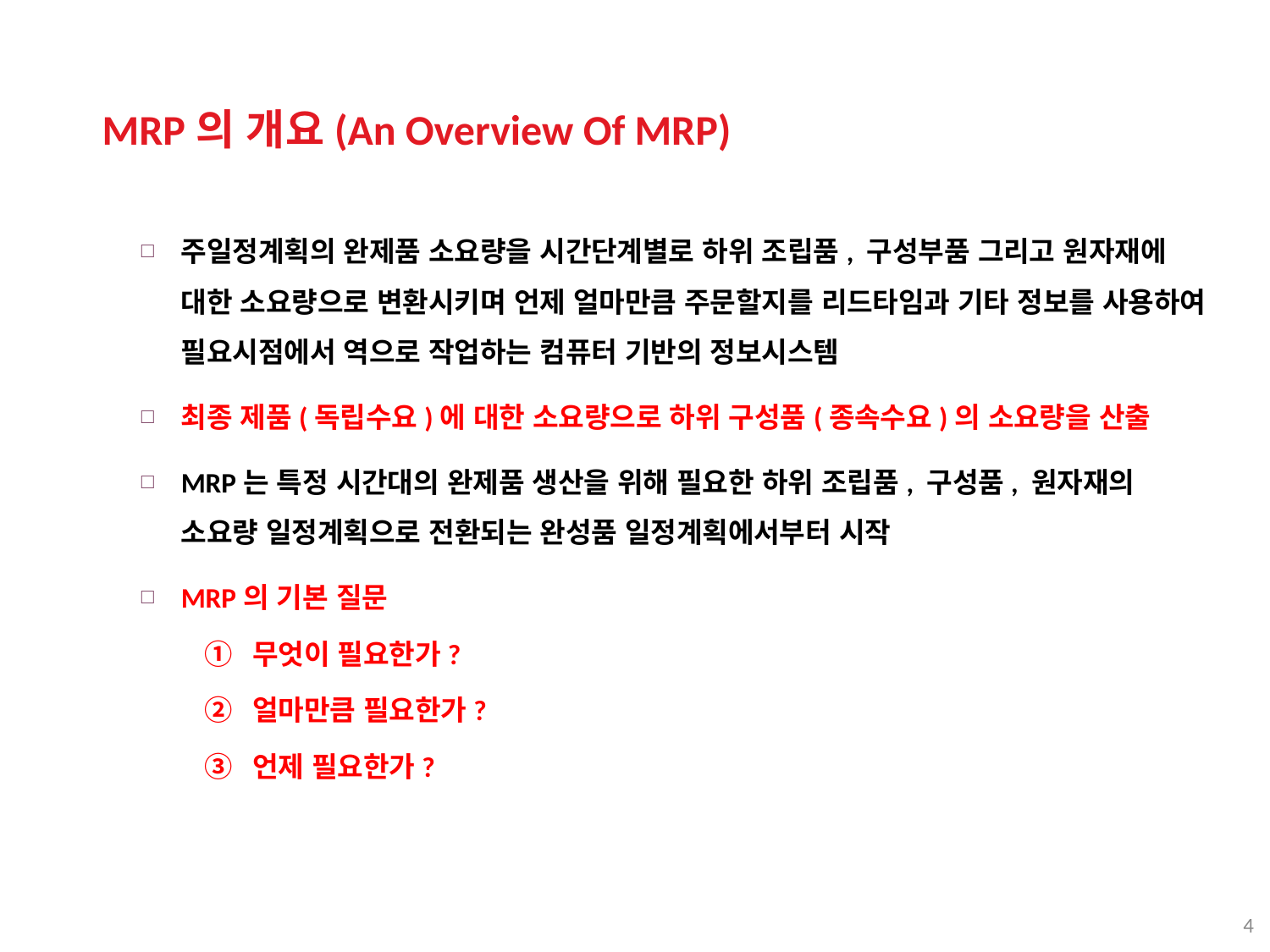

MRP의 개요(An Overview Of MRP)
주일정계획의 완제품 소요량을 시간단계별로 하위 조립품, 구성부품 그리고 원자재에 대한 소요량으로 변환시키며 언제 얼마만큼 주문할지를 리드타임과 기타 정보를 사용하여 필요시점에서 역으로 작업하는 컴퓨터 기반의 정보시스템
최종 제품(독립수요)에 대한 소요량으로 하위 구성품(종속수요)의 소요량을 산출
MRP는 특정 시간대의 완제품 생산을 위해 필요한 하위 조립품, 구성품, 원자재의 소요량 일정계획으로 전환되는 완성품 일정계획에서부터 시작
MRP의 기본 질문
무엇이 필요한가?
얼마만큼 필요한가?
언제 필요한가?

4